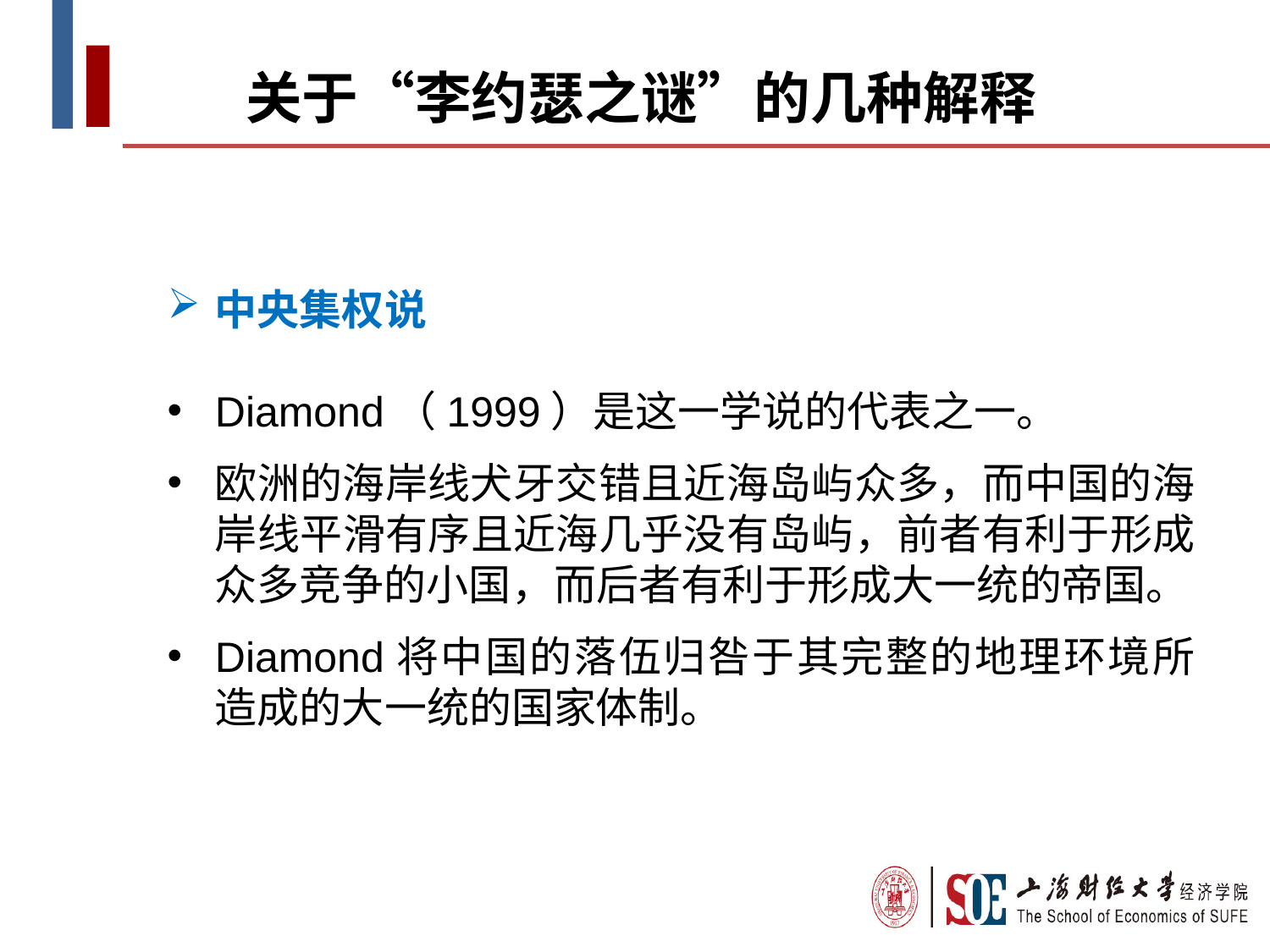

关于“李约瑟之谜”的几种解释

中央集权说

Diamond（1999）是这一学说的代表之一。
欧洲的海岸线犬牙交错且近海岛屿众多，而中国的海岸线平滑有序且近海几乎没有岛屿，前者有利于形成众多竞争的小国，而后者有利于形成大一统的帝国。
Diamond将中国的落伍归咎于其完整的地理环境所造成的大一统的国家体制。